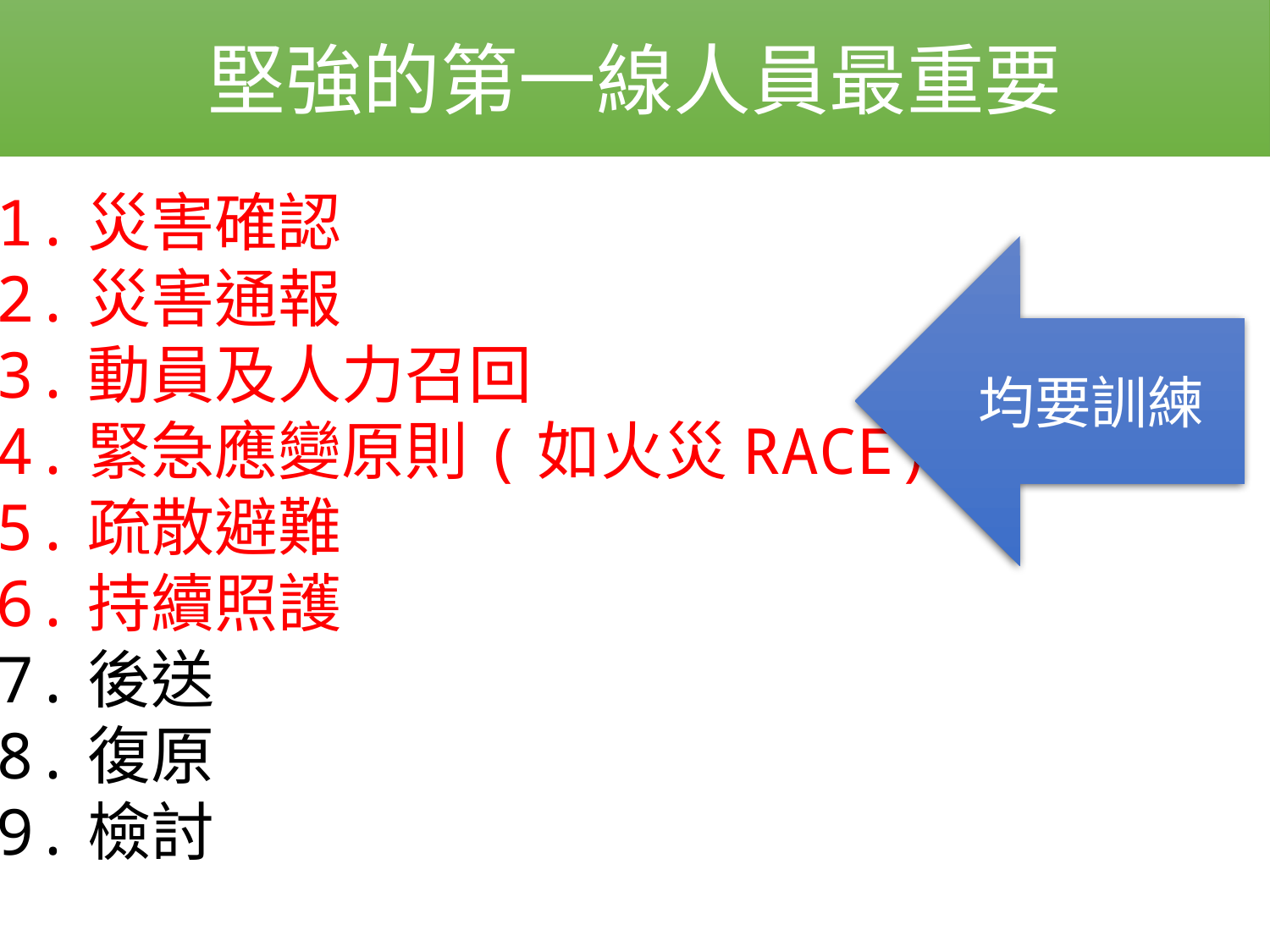

堅強的第一線人員最重要
1.災害確認
2.災害通報
3.動員及人力召回
4.緊急應變原則(如火災RACE)
5.疏散避難
6.持續照護
7.後送
8.復原
9.檢討
均要訓練